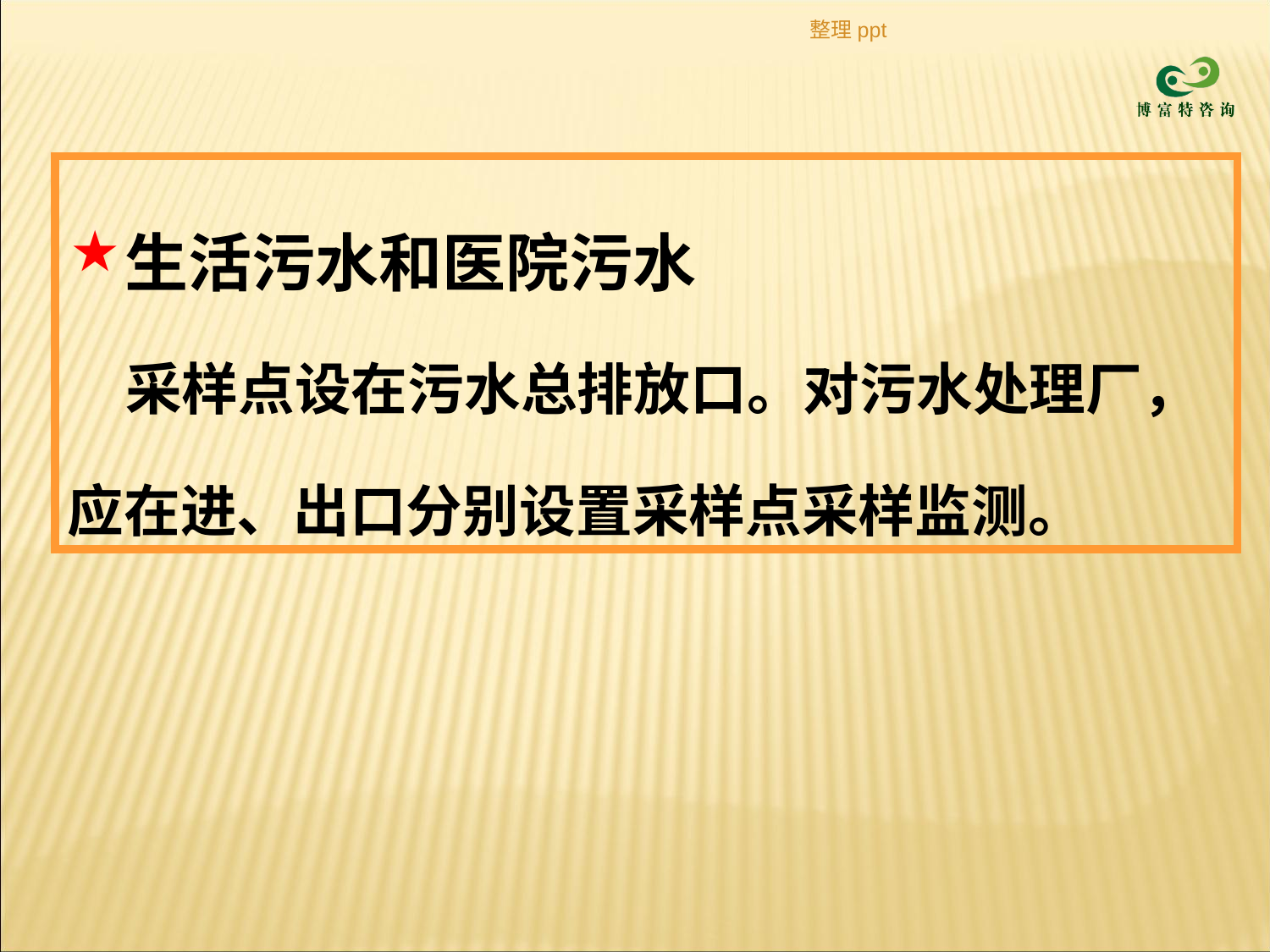

整理ppt
生活污水和医院污水
       采样点设在污水总排放口。对污水处理厂，应在进、出口分别设置采样点采样监测。
42